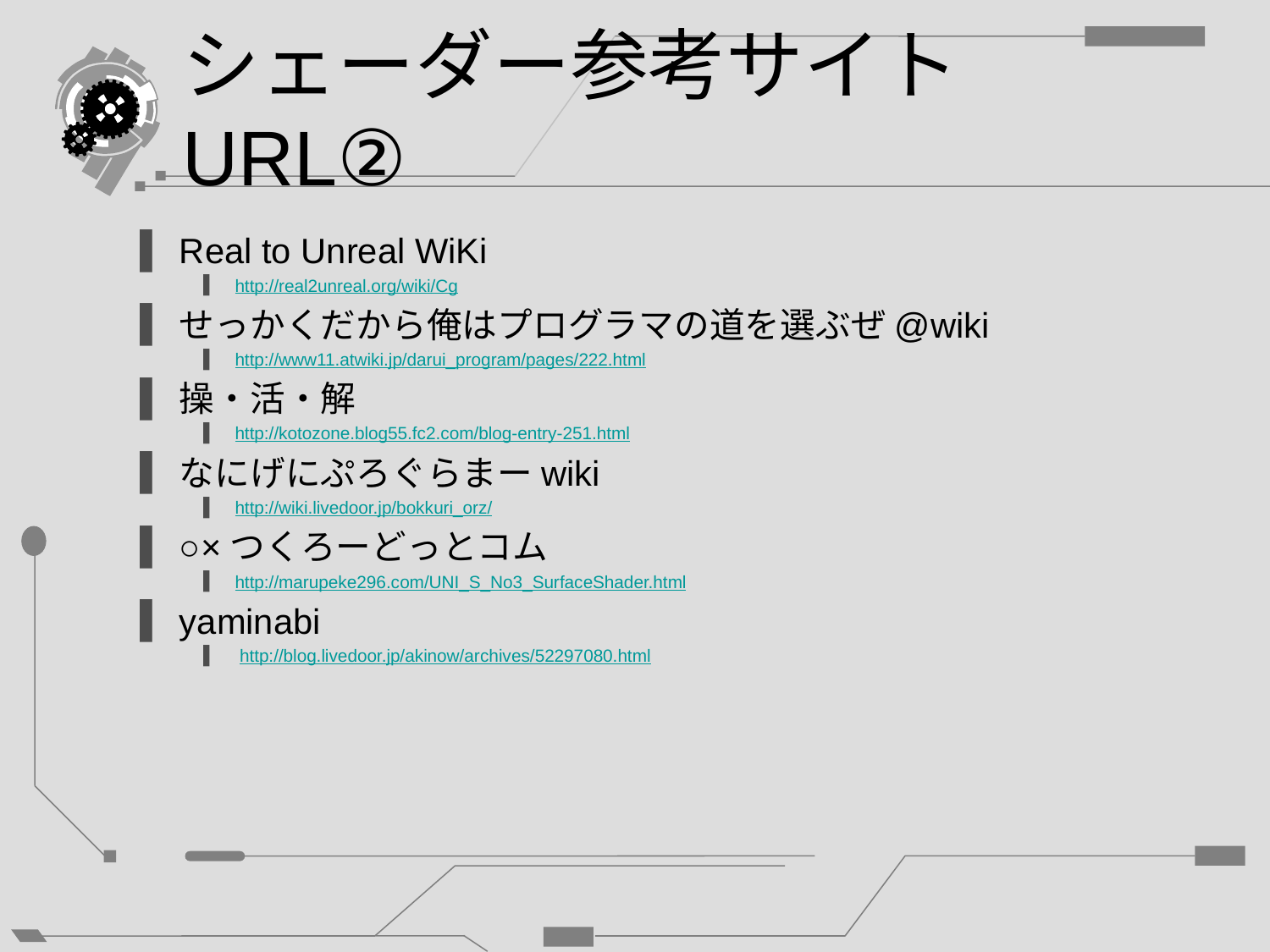

シェーダー参考サイトURL②

Real to Unreal WiKi
http://real2unreal.org/wiki/Cg
せっかくだから俺はプログラマの道を選ぶぜ@wiki
http://www11.atwiki.jp/darui_program/pages/222.html
操・活・解
http://kotozone.blog55.fc2.com/blog-entry-251.html
なにげにぷろぐらまーwiki
http://wiki.livedoor.jp/bokkuri_orz/
○×つくろーどっとコム
http://marupeke296.com/UNI_S_No3_SurfaceShader.html
yaminabi
 http://blog.livedoor.jp/akinow/archives/52297080.html